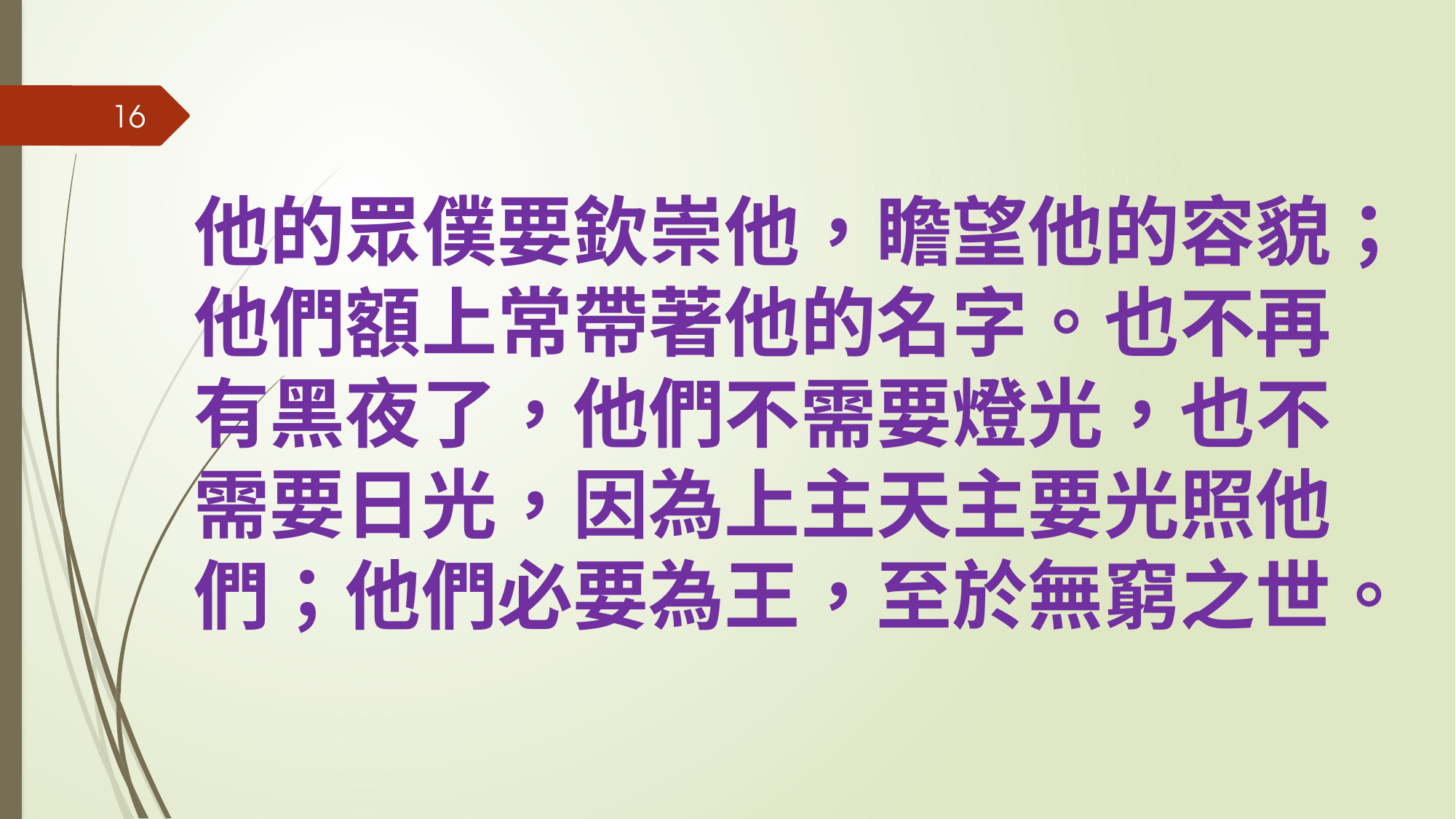

16
他的眾僕要欽崇他，瞻望他的容貌；他們額上常帶著他的名字。也不再有黑夜了，他們不需要燈光，也不需要日光，因為上主天主要光照他們；他們必要為王，至於無窮之世。